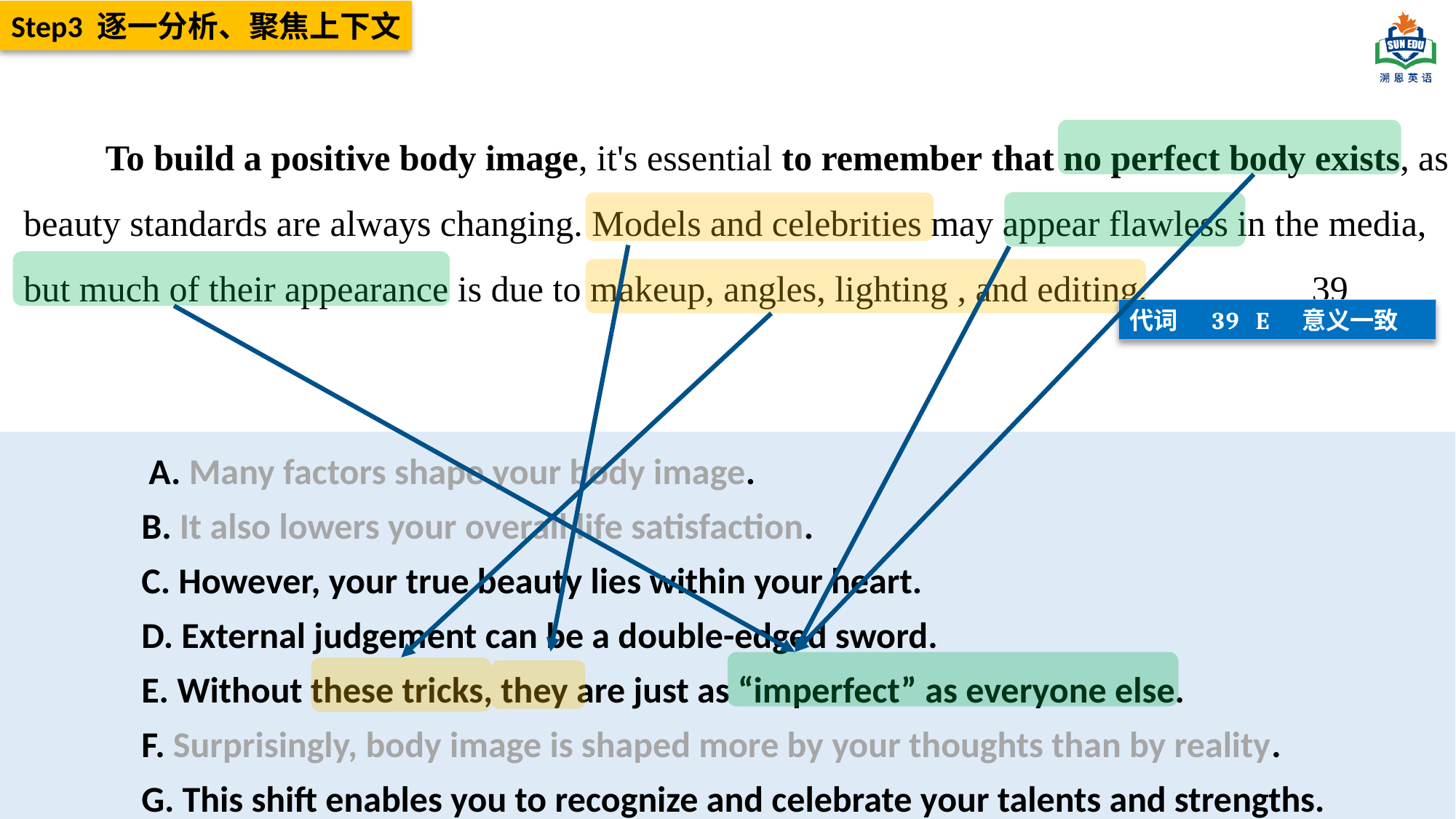

Step3 逐一分析、聚焦上下文
         To build a positive body image, it's essential to remember that no perfect body exists, as beauty standards are always changing. Models and celebrities may appear flawless in the media, but much of their appearance is due to makeup, angles, lighting , and editing.                  39

代词     39   E     意义一致
                    A. Many factors shape your body image.
                B. It also lowers your overall life satisfaction.
                C. However, your true beauty lies within your heart.
                D. External judgement can be a double-edged sword.
                E. Without these tricks, they are just as “imperfect” as everyone else.
                F. Surprisingly, body image is shaped more by your thoughts than by reality.
                G. This shift enables you to recognize and celebrate your talents and strengths.